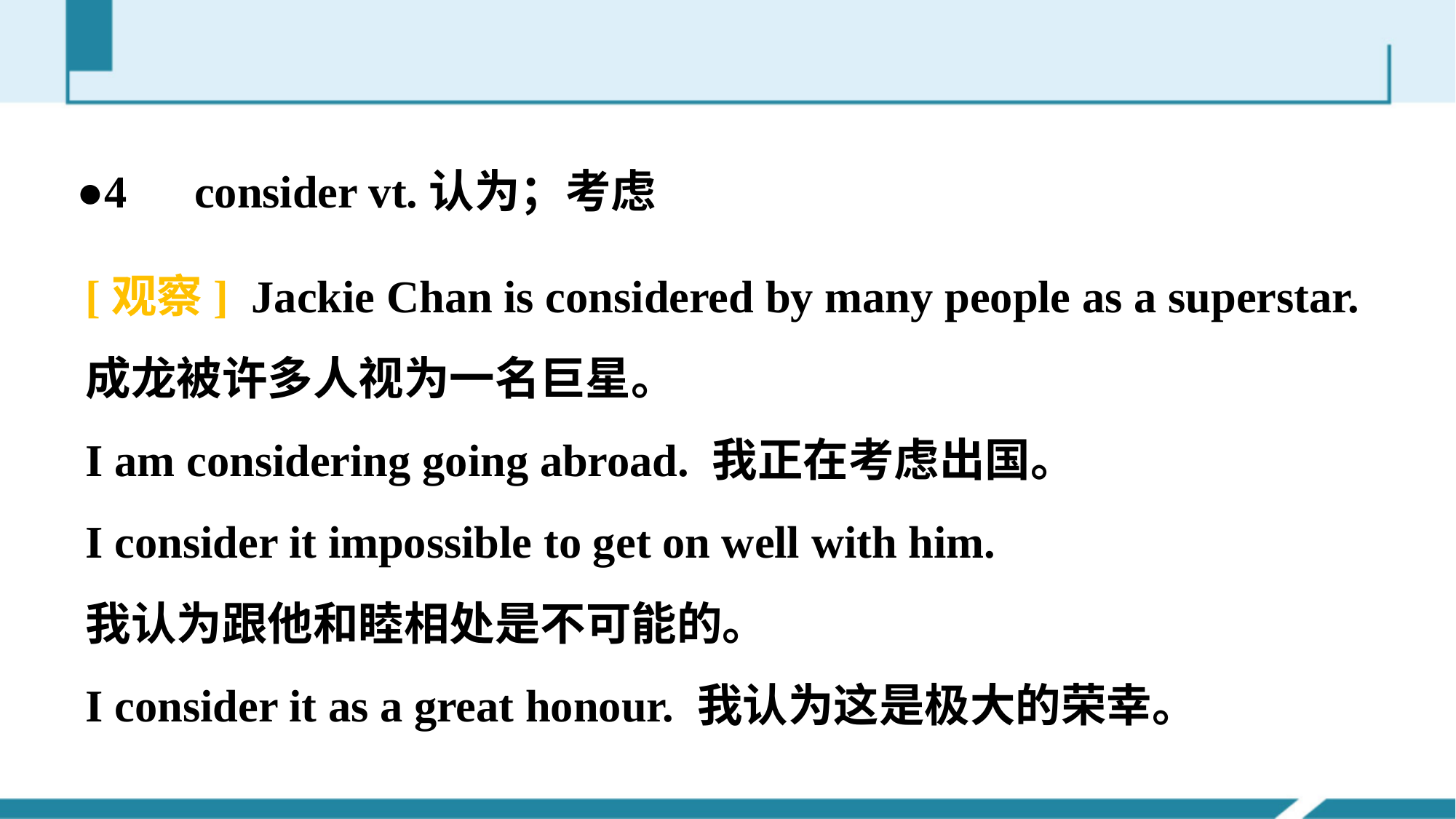

●4　consider vt.认为；考虑
[观察]  Jackie Chan is considered by many people as a superstar.
成龙被许多人视为一名巨星。
I am considering going abroad. 我正在考虑出国。
I consider it impossible to get on well with him.
我认为跟他和睦相处是不可能的。
I consider it as a great honour. 我认为这是极大的荣幸。